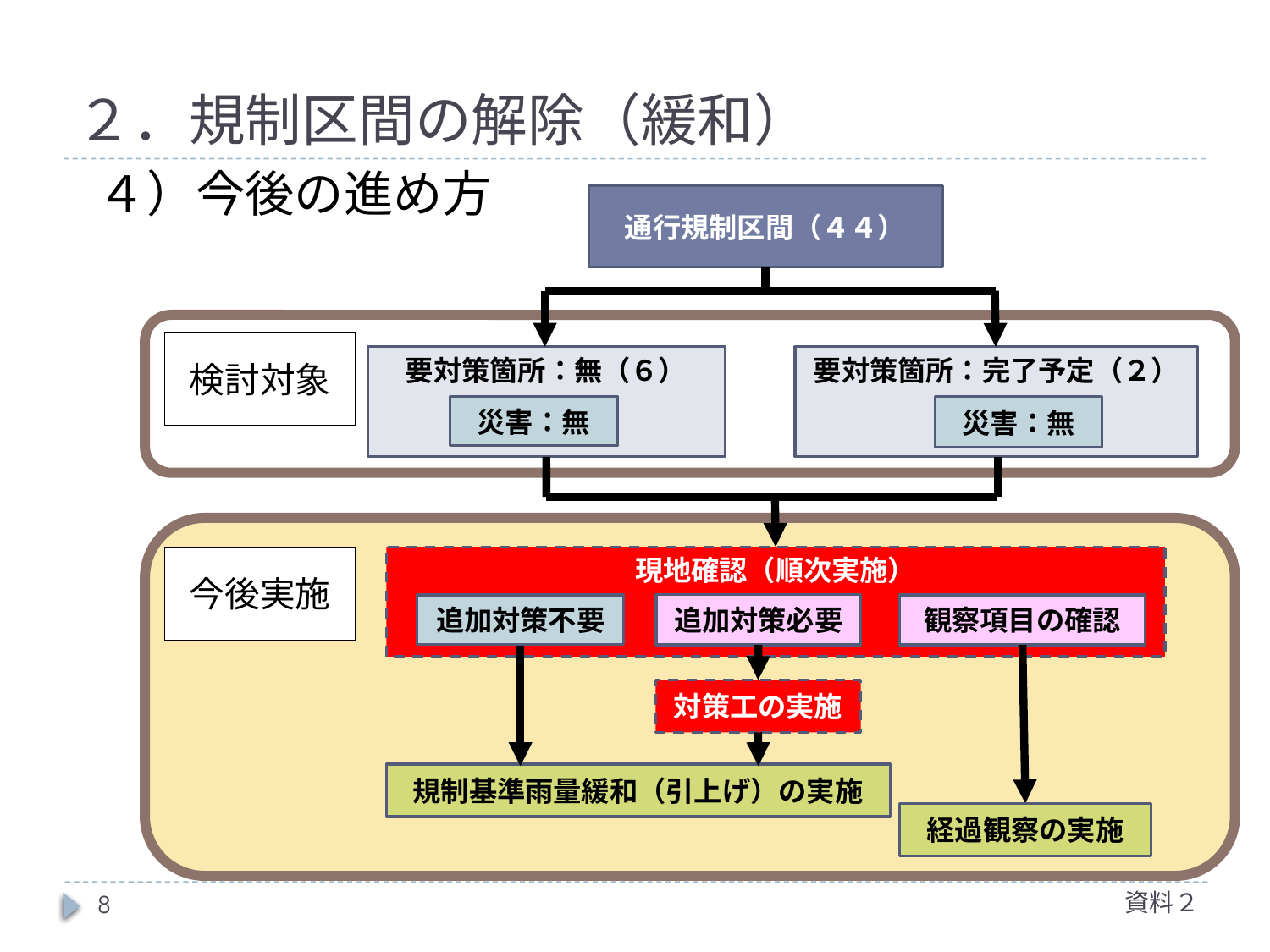

# ２．規制区間の解除（緩和）
４）今後の進め方
通行規制区間（４４）

検討対象
要対策箇所：無（６）
要対策箇所：完了予定（２）
災害：無
災害：無

今後実施
現地確認（順次実施）
追加対策必要
観察項目の確認
追加対策不要
対策工の実施
規制基準雨量緩和（引上げ）の実施
経過観察の実施
資料２
8